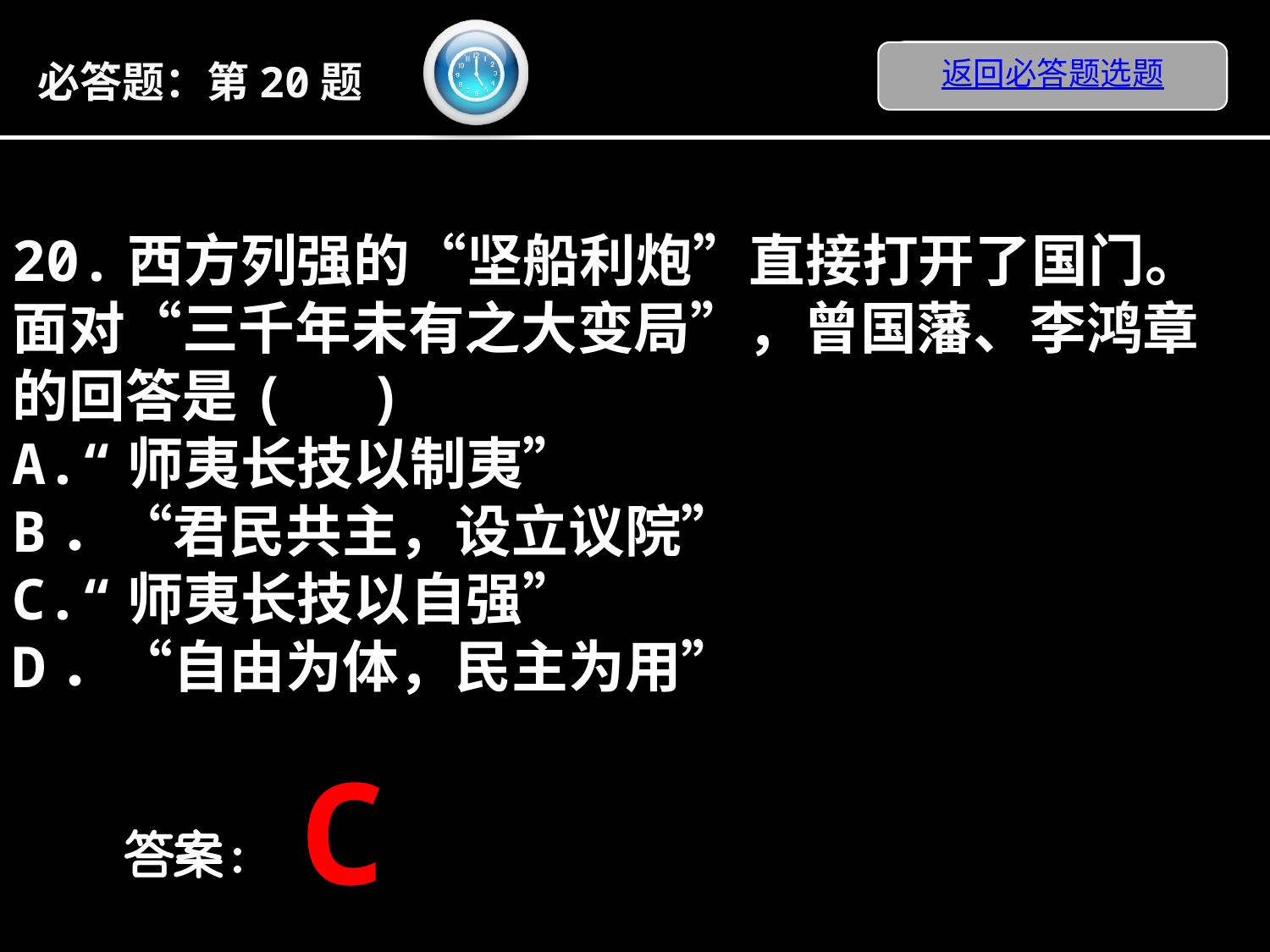

返回必答题选题
必答题：第20题
20.西方列强的“坚船利炮”直接打开了国门。面对“三千年未有之大变局”，曾国藩、李鸿章的回答是(　)A.“师夷长技以制夷”
B．“君民共主，设立议院”C.“师夷长技以自强”
D．“自由为体，民主为用”
C